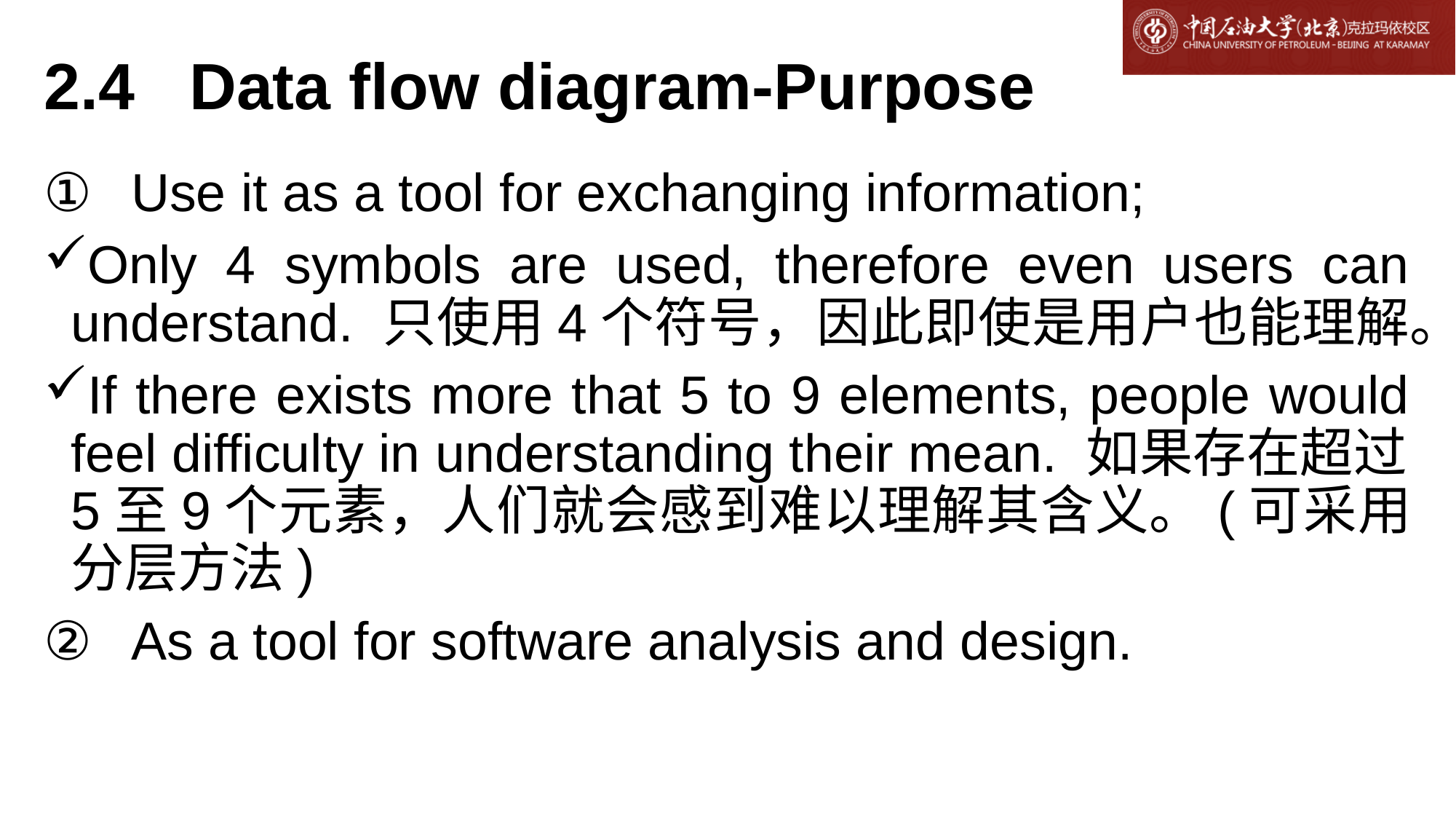

# 2.4   Data flow diagram-Purpose
Use it as a tool for exchanging information;
Only 4 symbols are used, therefore even users can understand. 只使用4个符号，因此即使是用户也能理解。
If there exists more that 5 to 9 elements, people would feel difficulty in understanding their mean. 如果存在超过5至9个元素，人们就会感到难以理解其含义。(可采用分层方法)
As a tool for software analysis and design.